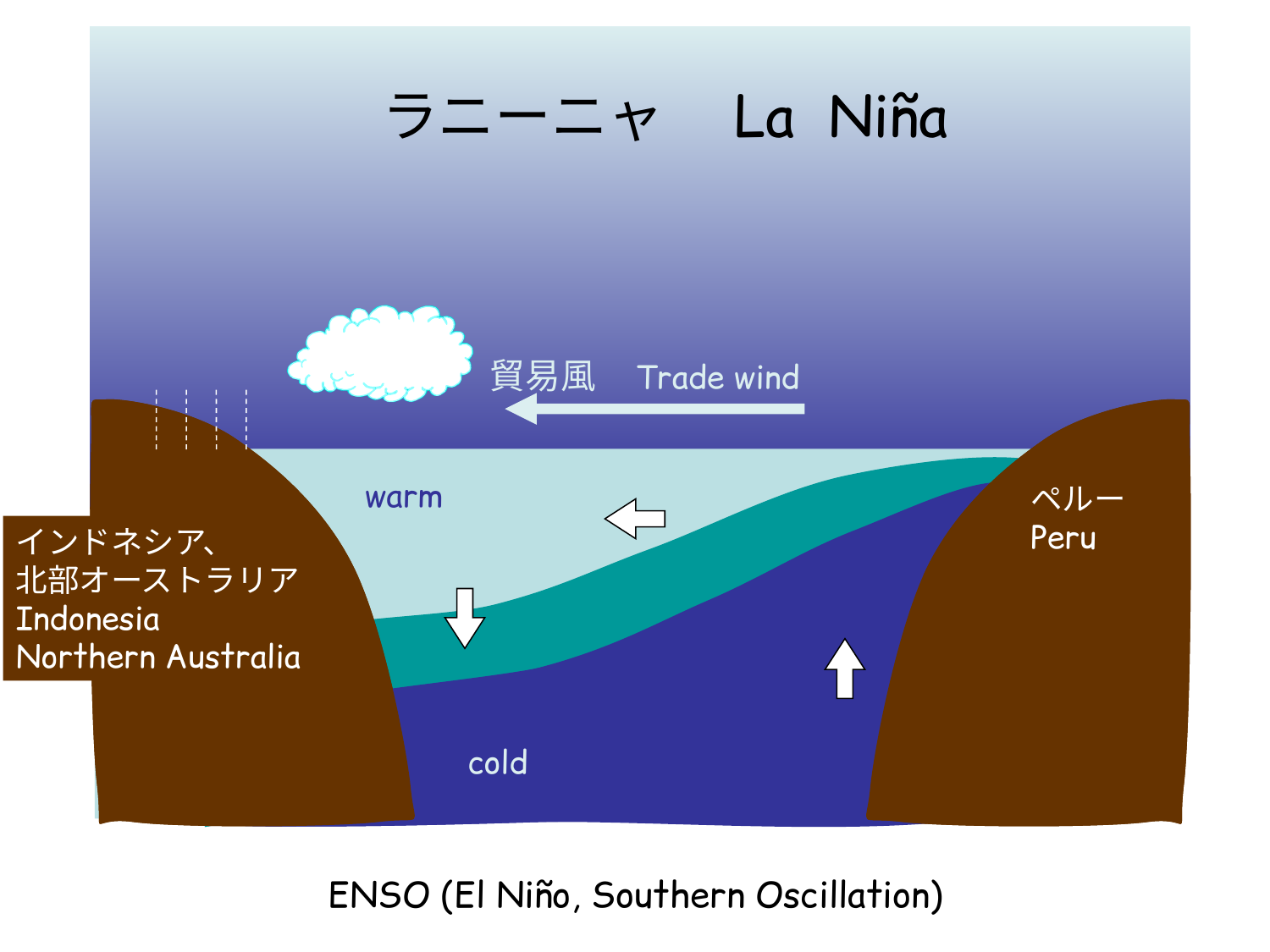

ラニーニャ　La  Niña

貿易風　Trade wind

warm
ペルー
Peru

インドネシア、
北部オーストラリア
Indonesia
Northern Australia
cold
ENSO (El Niño, Southern Oscillation)